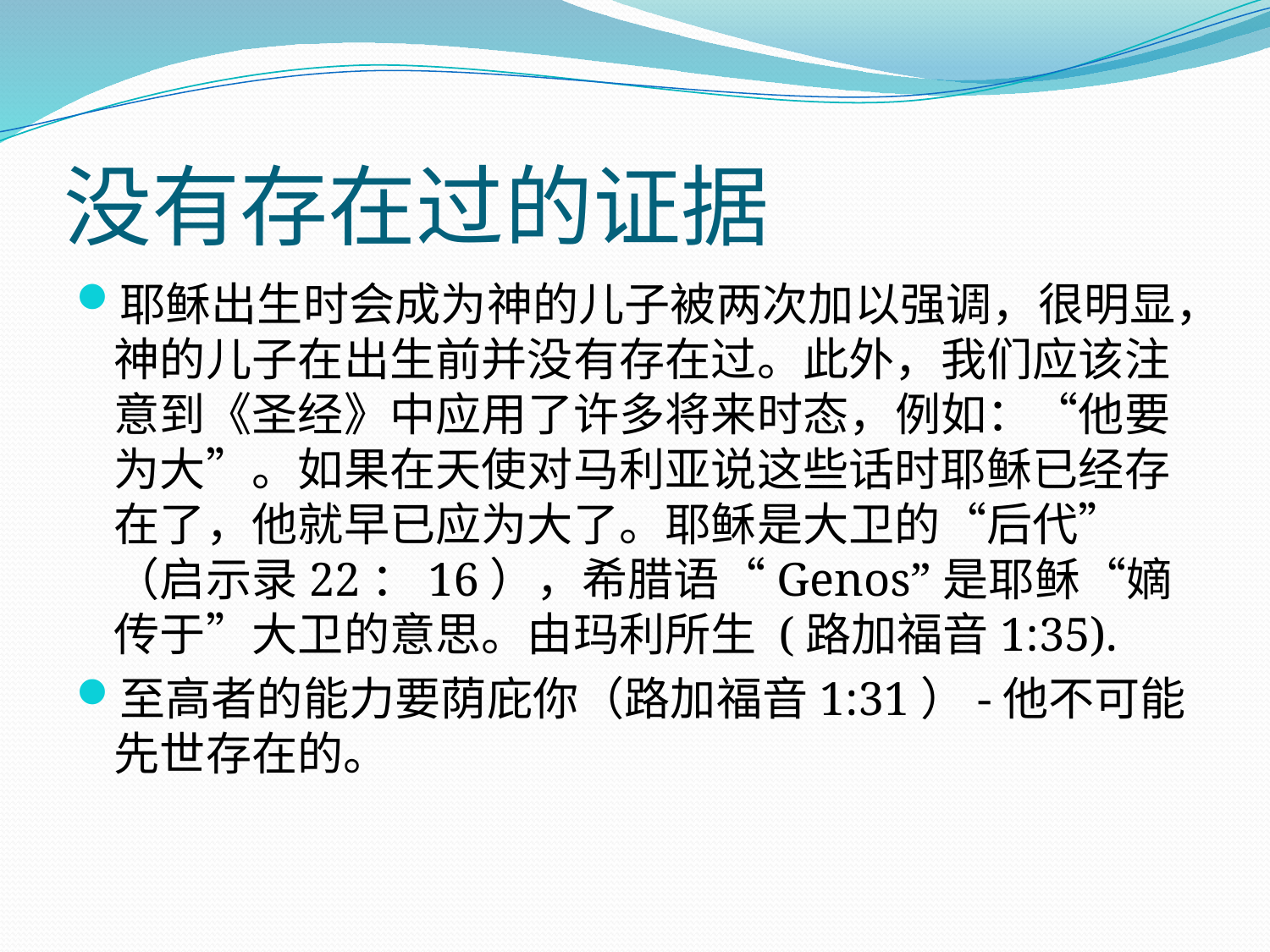

# 没有存在过的证据
耶稣出生时会成为神的儿子被两次加以强调，很明显，神的儿子在出生前并没有存在过。此外，我们应该注意到《圣经》中应用了许多将来时态，例如：“他要为大”。如果在天使对马利亚说这些话时耶稣已经存在了，他就早已应为大了。耶稣是大卫的“后代”（启示录22：16），希腊语“Genos”是耶稣“嫡传于”大卫的意思。由玛利所生 (路加福音1:35).
至高者的能力要荫庇你（路加福音1:31）-他不可能先世存在的。